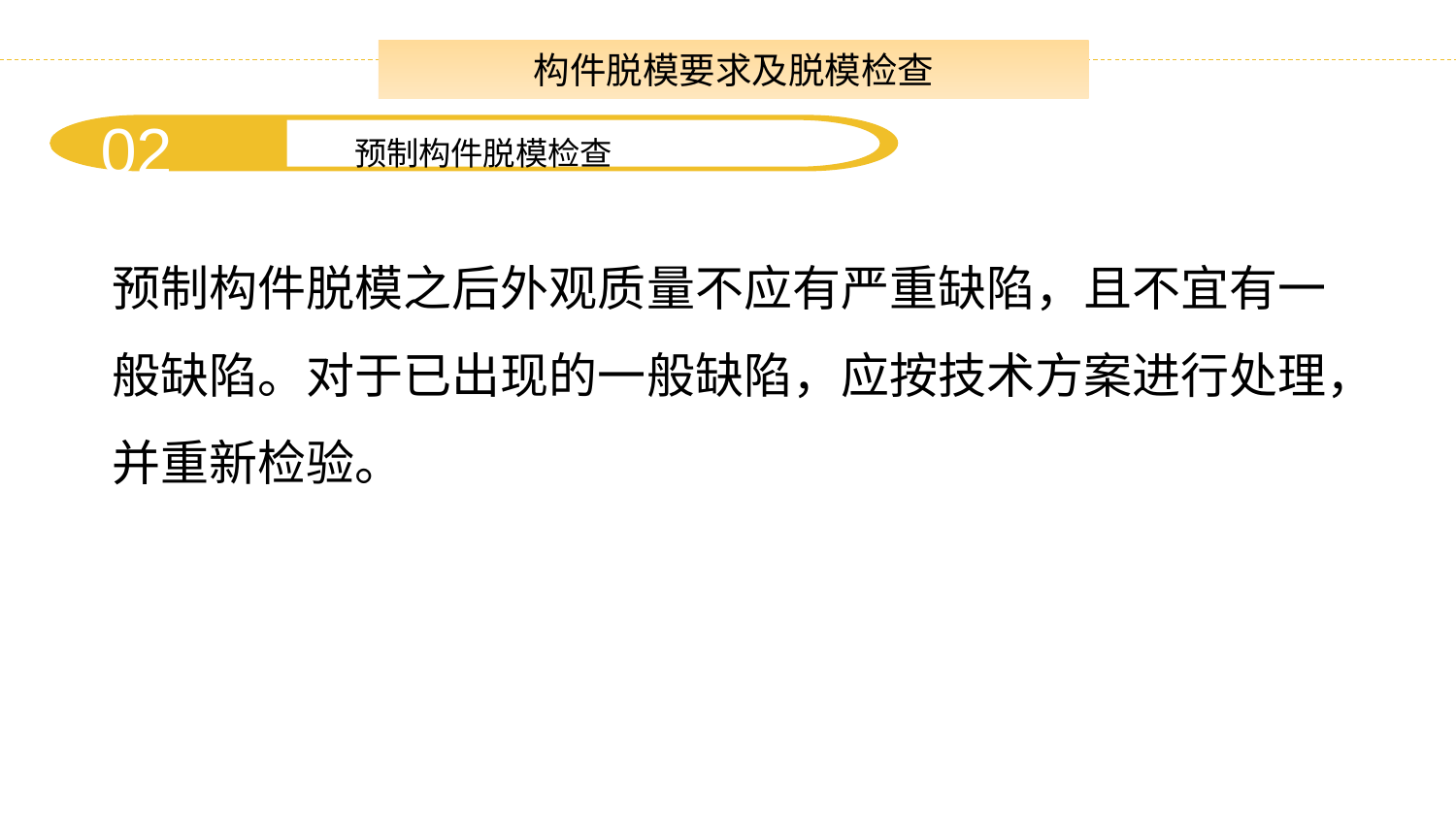

构件脱模要求及脱模检查
02

预制构件脱模检查

预制构件脱模之后外观质量不应有严重缺陷，且不宜有一般缺陷。对于已出现的一般缺陷，应按技术方案进行处理，并重新检验。